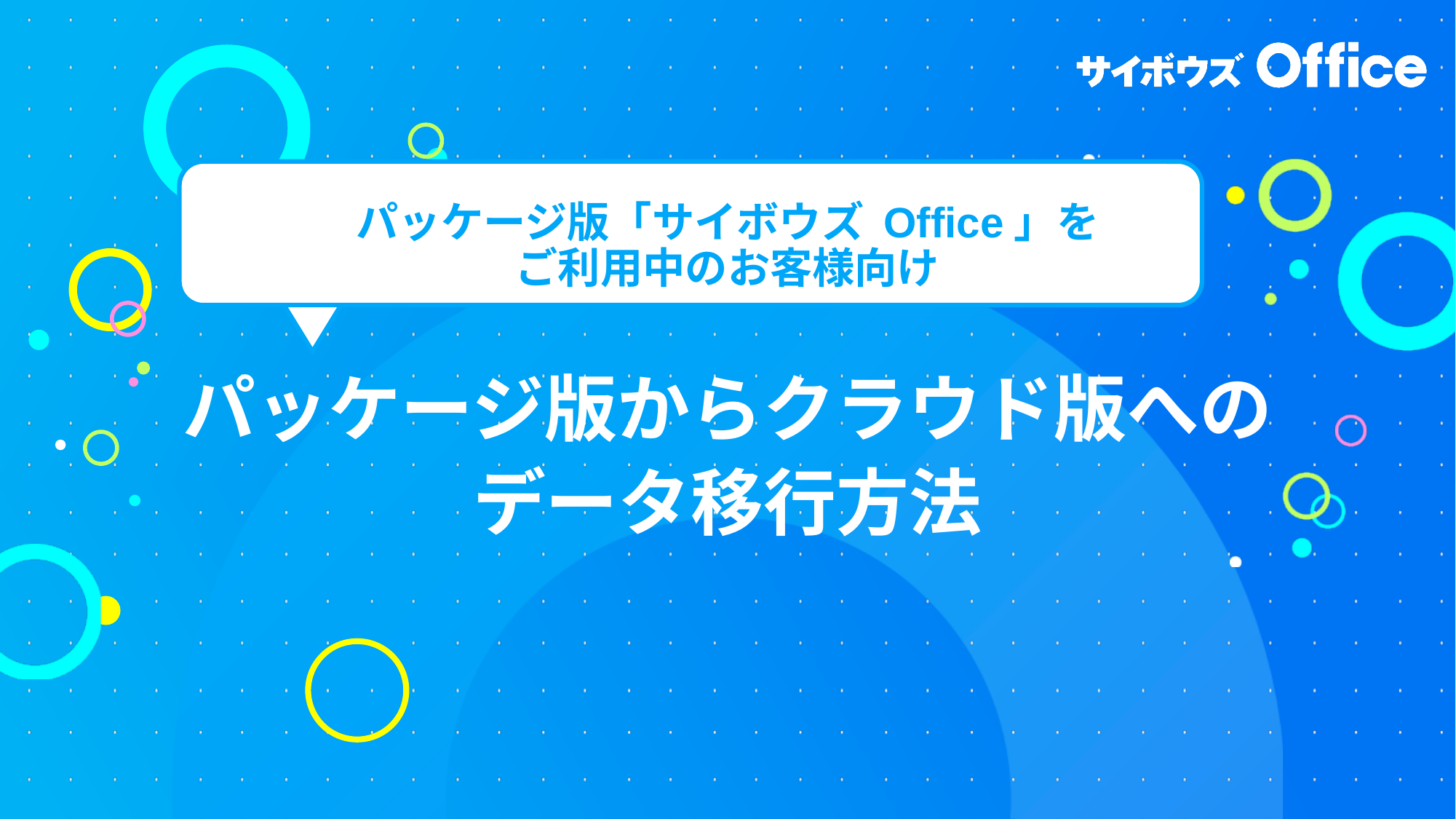

パッケージ版「サイボウズ Office」を
ご利用中のお客様向け

パッケージ版からクラウド版への
データ移行方法